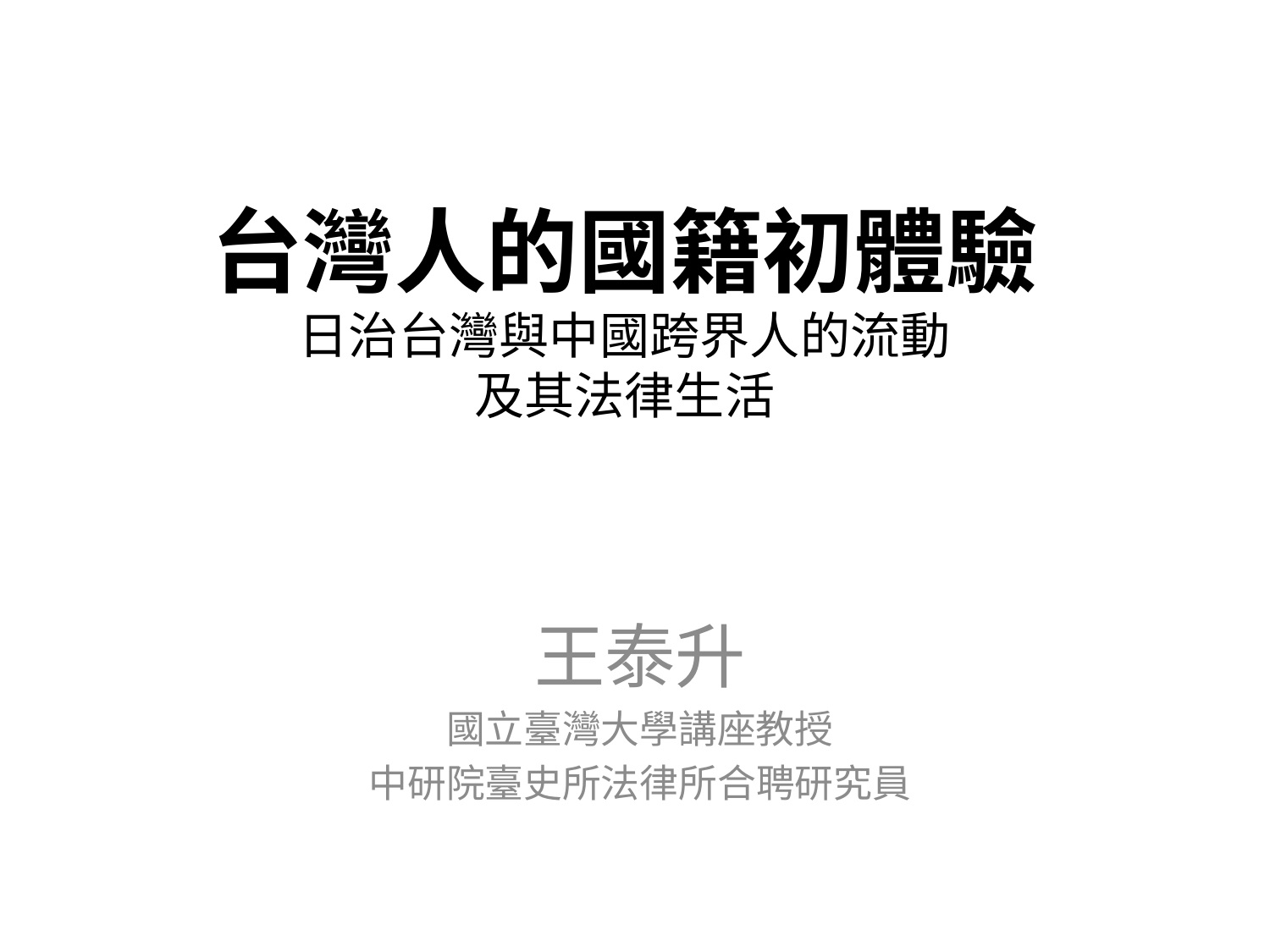

# 台灣人的國籍初體驗 日治台灣與中國跨界人的流動 及其法律生活
王泰升
國立臺灣大學講座教授
中研院臺史所法律所合聘研究員